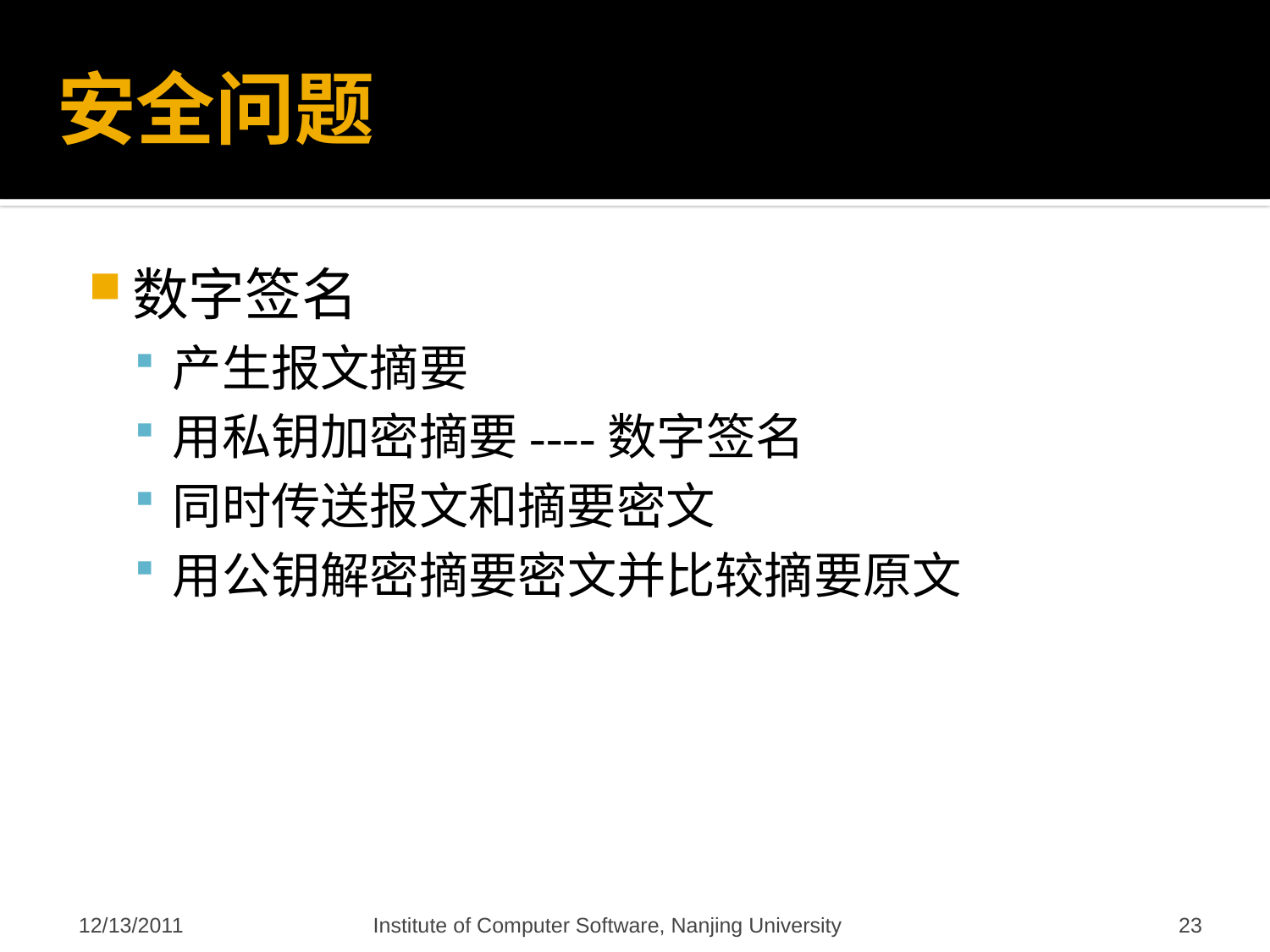

# 安全问题
数字签名
产生报文摘要
用私钥加密摘要----数字签名
同时传送报文和摘要密文
用公钥解密摘要密文并比较摘要原文
23
12/13/2011
Institute of Computer Software, Nanjing University
23